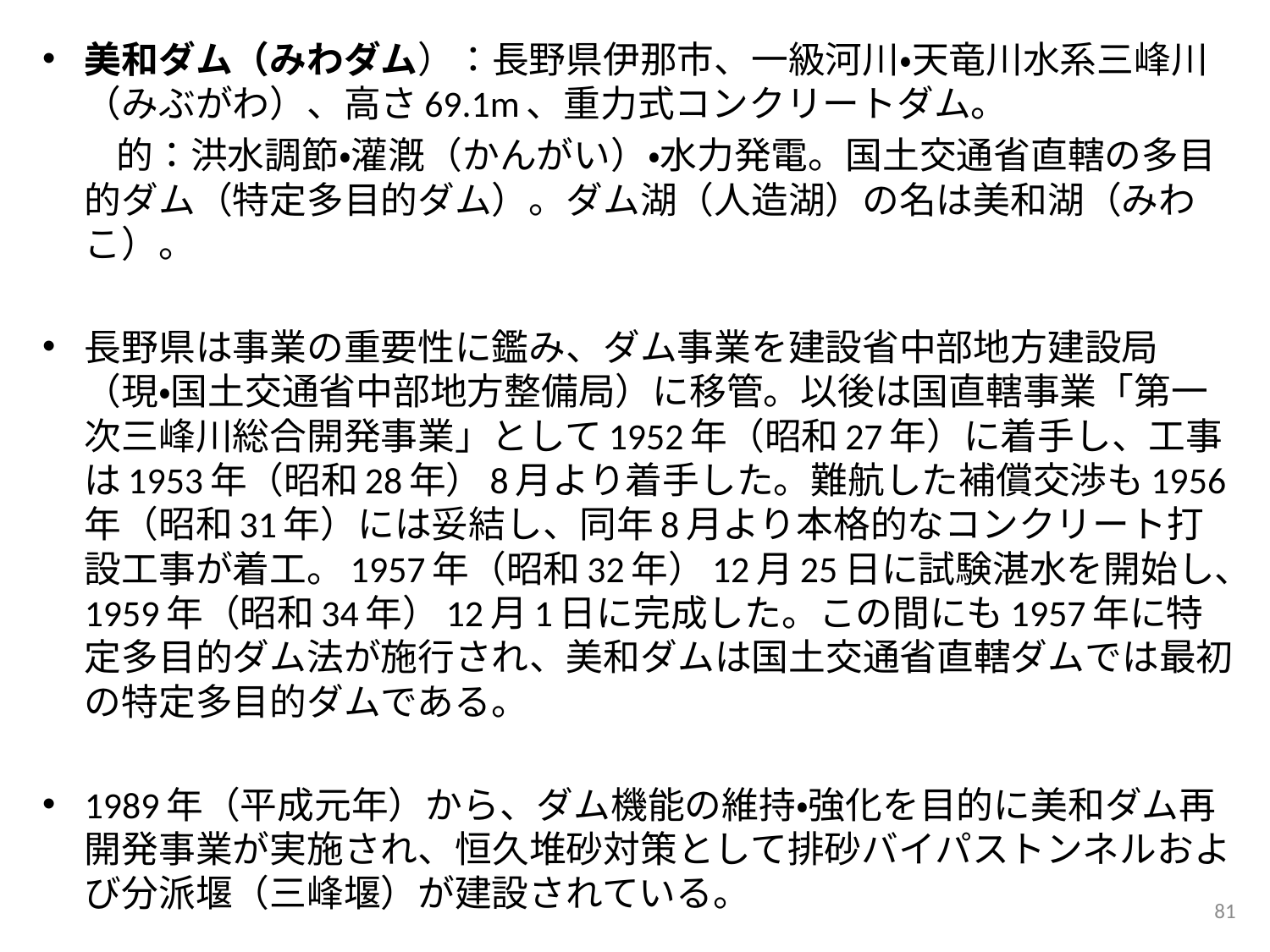

# 美和ダム（みわダム）：長野県伊那市、一級河川・天竜川水系三峰川（みぶがわ）、高さ69.1m、重力式コンクリートダム。
　　的：洪水調節・灌漑（かんがい）・水力発電。国土交通省直轄の多目的ダム（特定多目的ダム）。ダム湖（人造湖）の名は美和湖（みわこ）。

長野県は事業の重要性に鑑み、ダム事業を建設省中部地方建設局（現・国土交通省中部地方整備局）に移管。以後は国直轄事業「第一次三峰川総合開発事業」として1952年（昭和27年）に着手し、工事は1953年（昭和28年）8月より着手した。難航した補償交渉も1956年（昭和31年）には妥結し、同年8月より本格的なコンクリート打設工事が着工。1957年（昭和32年）12月25日に試験湛水を開始し、1959年（昭和34年）12月1日に完成した。この間にも1957年に特定多目的ダム法が施行され、美和ダムは国土交通省直轄ダムでは最初の特定多目的ダムである。

1989年（平成元年）から、ダム機能の維持・強化を目的に美和ダム再開発事業が実施され、恒久堆砂対策として排砂バイパストンネルおよび分派堰（三峰堰）が建設されている。

81